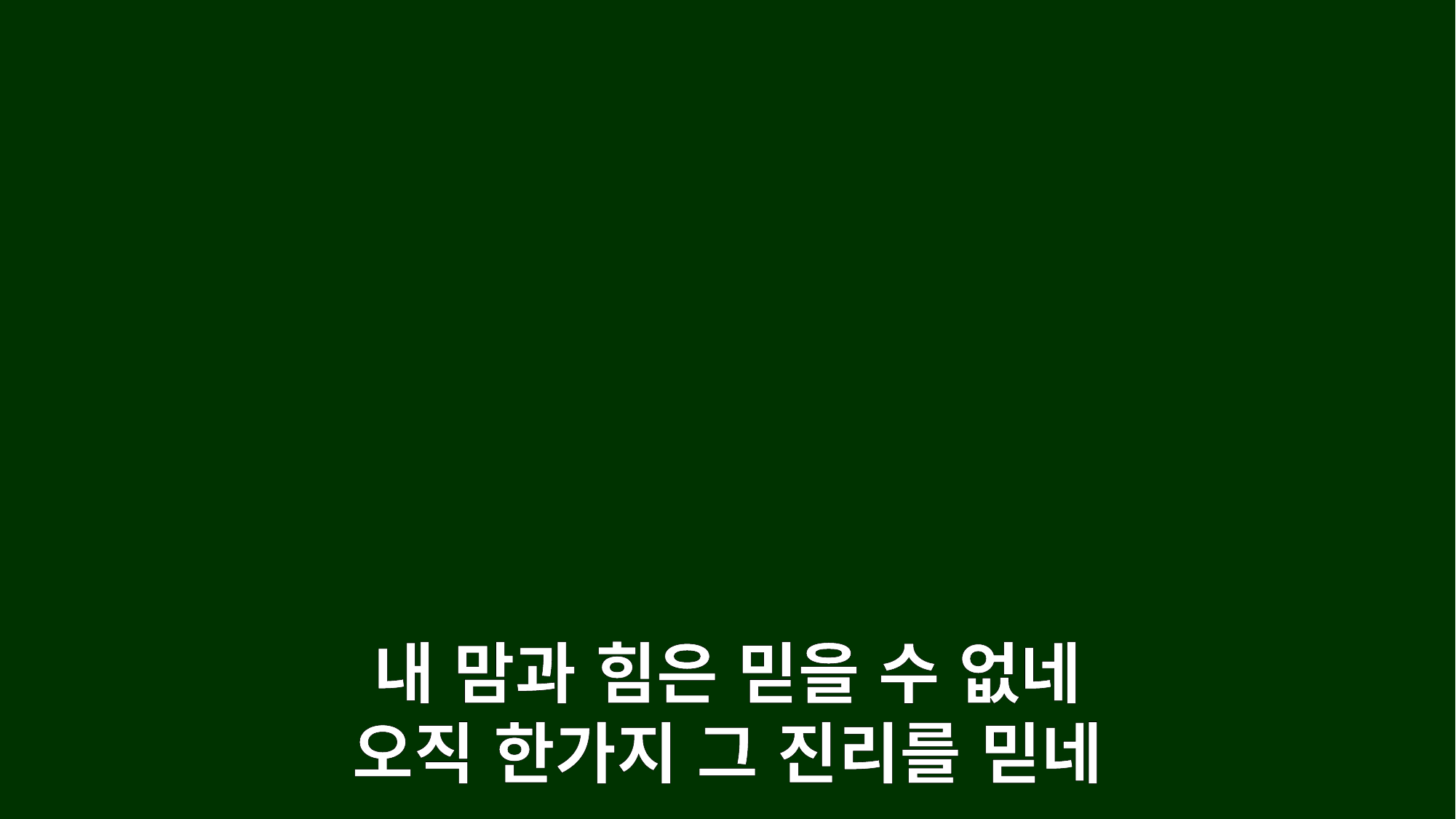

내 맘과 힘은 믿을 수 없네
오직 한가지 그 진리를 믿네